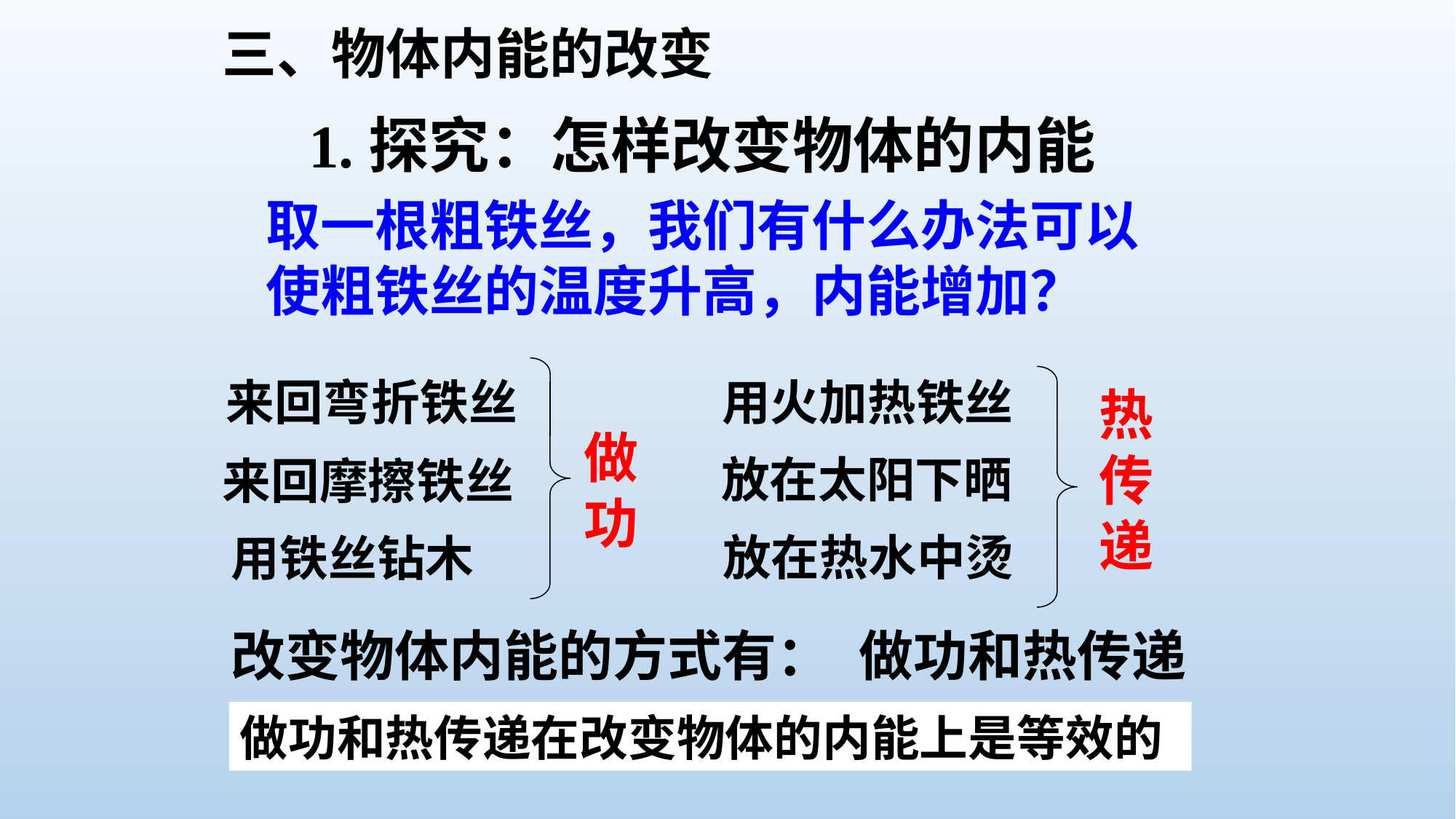

三、物体内能的改变
1.探究：怎样改变物体的内能
取一根粗铁丝，我们有什么办法可以使粗铁丝的温度升高，内能增加？

来回弯折铁丝
用火加热铁丝

热传递
做功
放在太阳下晒
来回摩擦铁丝
放在热水中烫
用铁丝钻木
改变物体内能的方式有：
做功和热传递
做功和热传递在改变物体的内能上是等效的